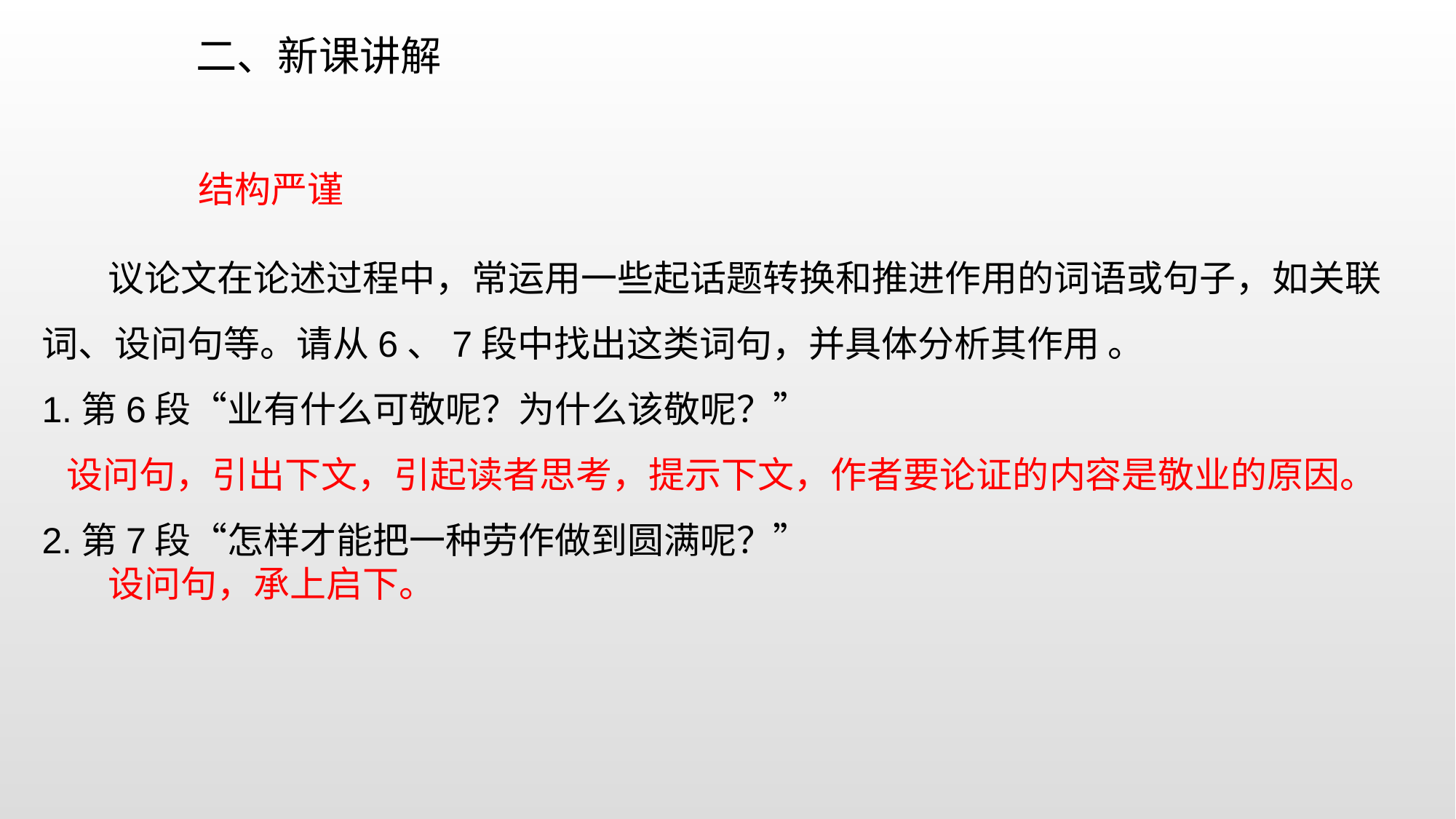

二、新课讲解

结构严谨
       议论文在论述过程中，常运用一些起话题转换和推进作用的词语或句子，如关联词、设问句等。请从6、7段中找出这类词句，并具体分析其作用 。
1.第6段“业有什么可敬呢？为什么该敬呢？”
  设问句，引出下文，引起读者思考，提示下文，作者要论证的内容是敬业的原因。
2.第7段“怎样才能把一种劳作做到圆满呢？”
       设问句，承上启下。